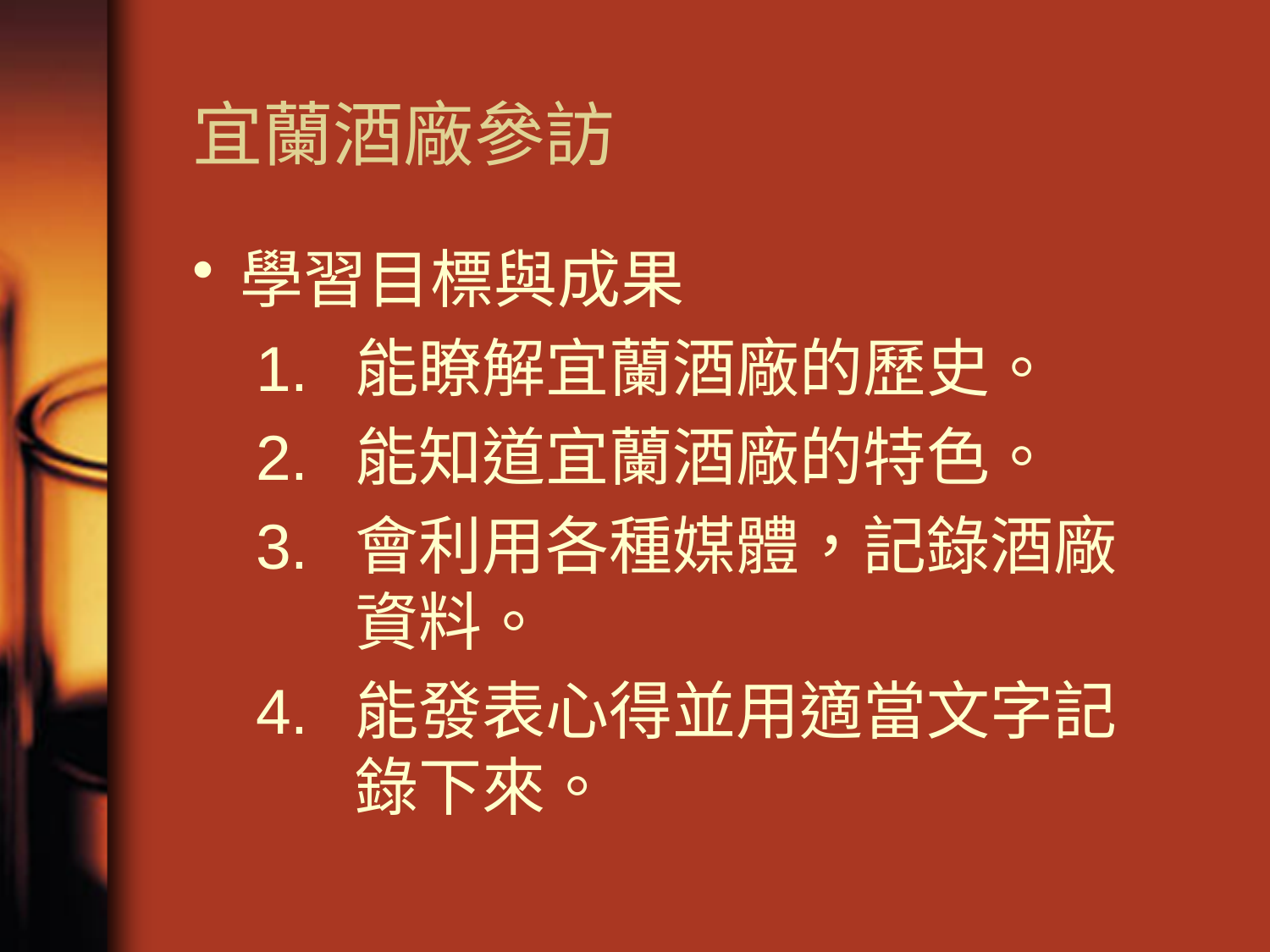

# 宜蘭酒廠參訪
學習目標與成果
能瞭解宜蘭酒廠的歷史。
能知道宜蘭酒廠的特色。
會利用各種媒體，記錄酒廠資料。
能發表心得並用適當文字記錄下來。